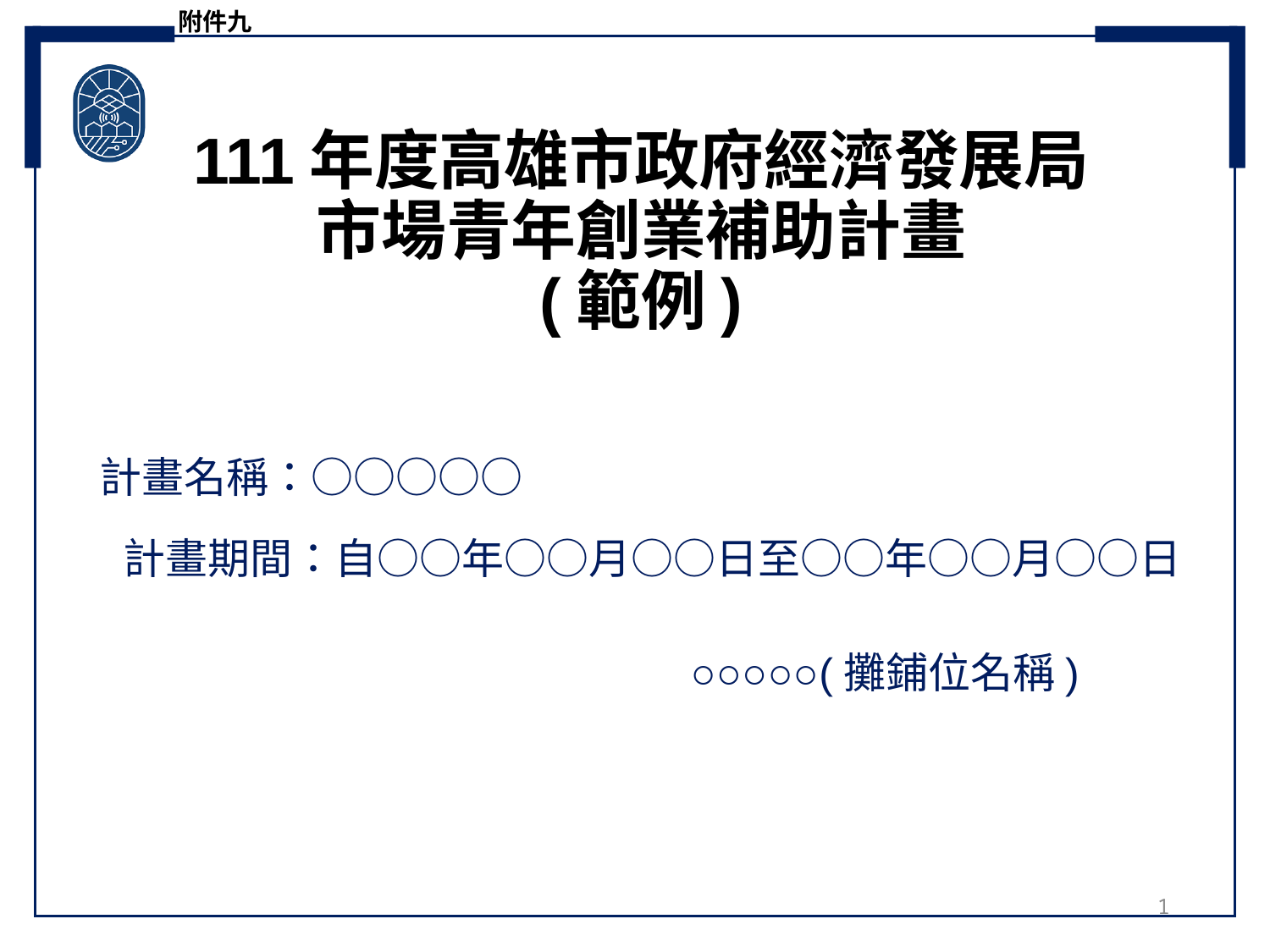

附件九
111年度高雄市政府經濟發展局
市場青年創業補助計畫
(範例)
計畫名稱：○○○○○
計畫期間：自○○年○○月○○日至○○年○○月○○日
      ○○○○○(攤鋪位名稱)
1